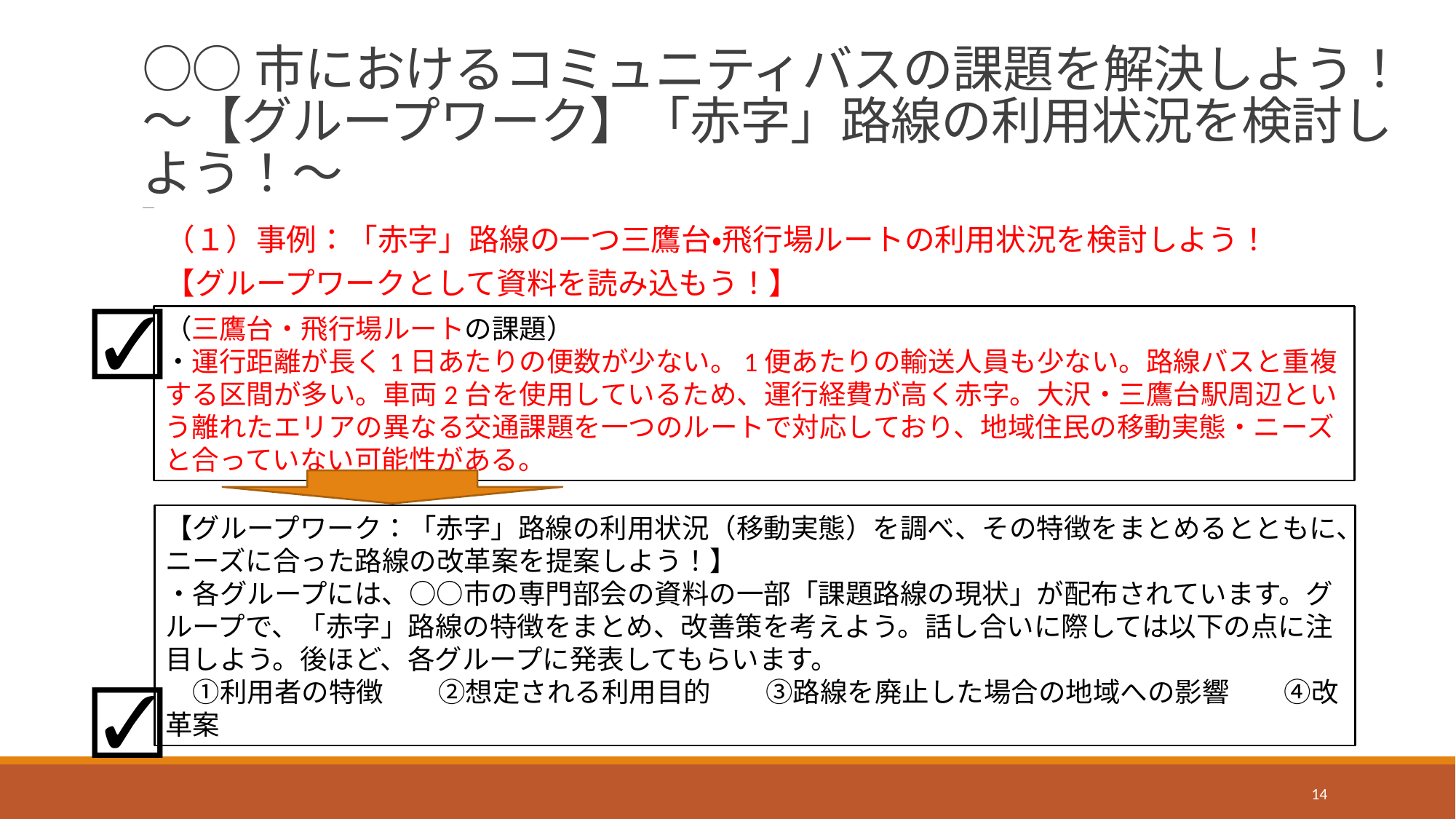

# ○○市におけるコミュニティバスの課題を解決しよう！ ～【グループワーク】「赤字」路線の利用状況を検討しよう！～
（１）事例：「赤字」路線の一つ三鷹台・飛行場ルートの利用状況を検討しよう！
【グループワークとして資料を読み込もう！】
☑
（三鷹台・飛行場ルートの課題）
・運行距離が長く1日あたりの便数が少ない。1便あたりの輸送人員も少ない。路線バスと重複する区間が多い。車両2台を使用しているため、運行経費が高く赤字。大沢・三鷹台駅周辺という離れたエリアの異なる交通課題を一つのルートで対応しており、地域住民の移動実態・ニーズと合っていない可能性がある。

【グループワーク：「赤字」路線の利用状況（移動実態）を調べ、その特徴をまとめるとともに、ニーズに合った路線の改革案を提案しよう！】
・各グループには、○○市の専門部会の資料の一部「課題路線の現状」が配布されています。グループで、「赤字」路線の特徴をまとめ、改善策を考えよう。話し合いに際しては以下の点に注目しよう。後ほど、各グループに発表してもらいます。
　①利用者の特徴　　②想定される利用目的　　③路線を廃止した場合の地域への影響　　④改革案
☑
参考：三鷹市「第1回三鷹市コミュニティバス将来的なあり方検討専門部会資料」（令和3年1月19日）
14